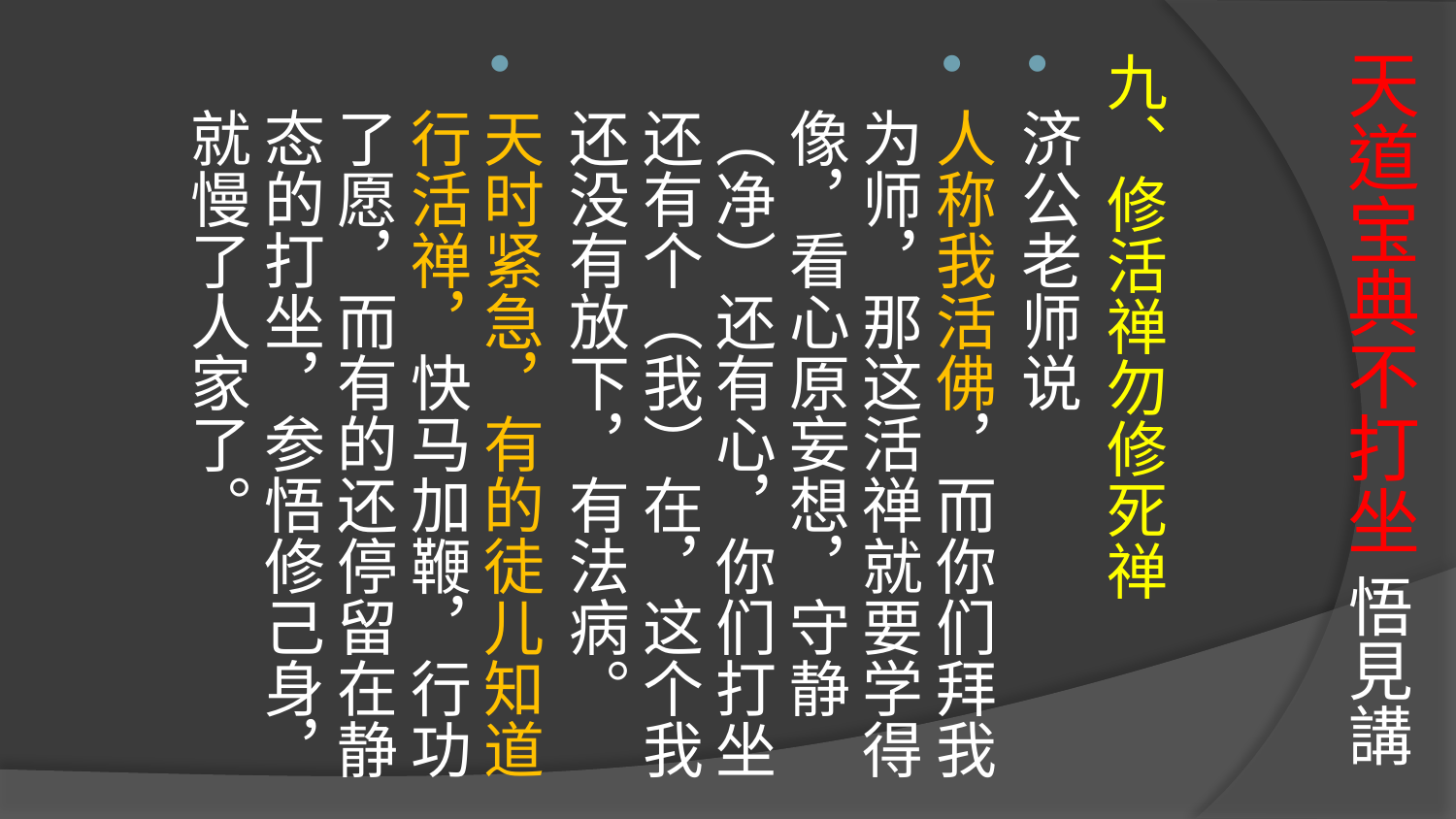

# 天道宝典不打坐 悟見講
九、修活禅勿修死禅
济公老师说
人称我活佛，而你们拜我为师，那这活禅就要学得像，看心原妄想，守静（净）还有心，你们打坐还有个（我）在，这个我还没有放下，有法病。
天时紧急，有的徒儿知道行活禅，快马加鞭，行功了愿，而有的还停留在静态的打坐，参悟修己身，就慢了人家了。